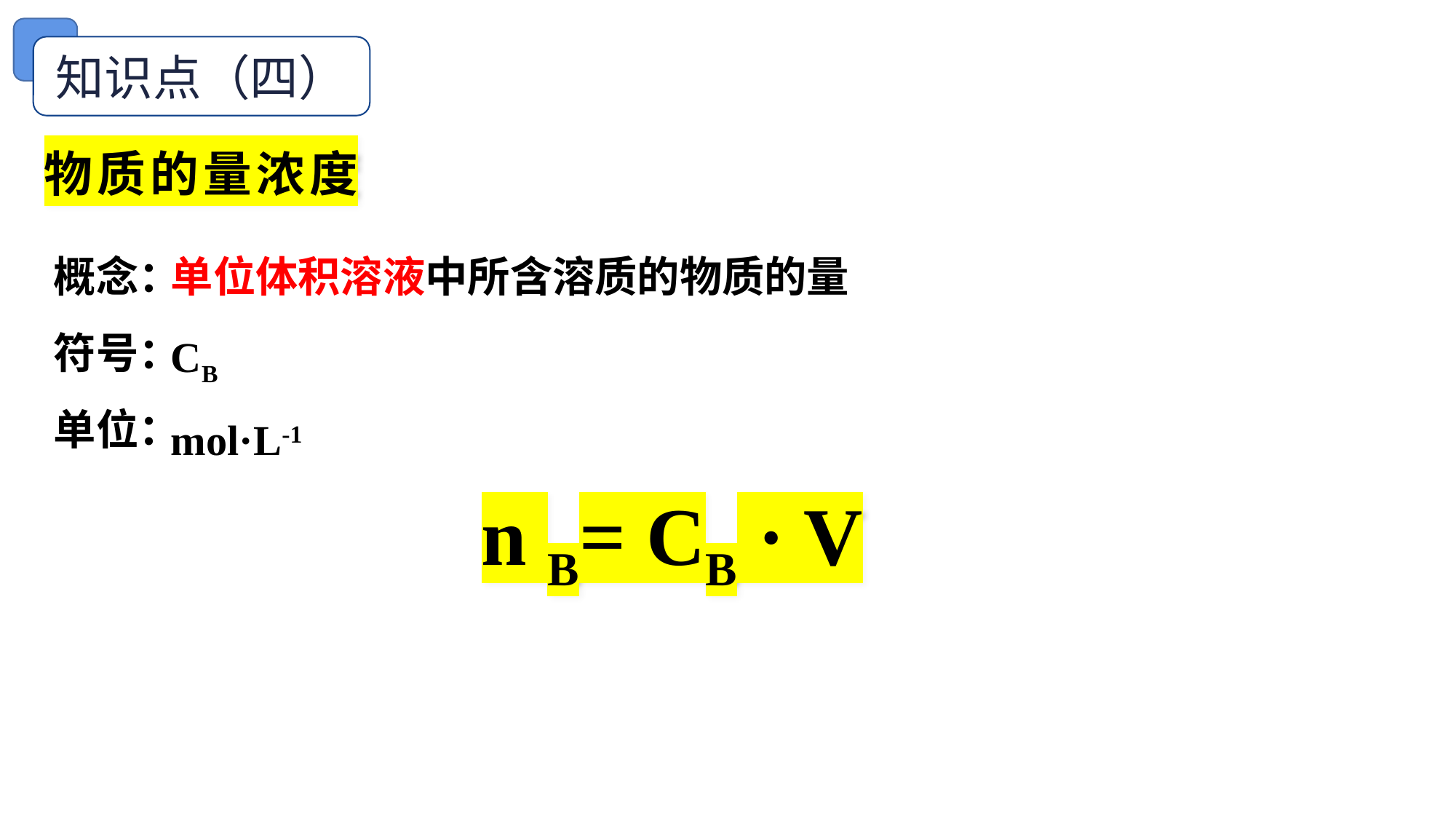

知识点（四）
物质的量浓度
概念：
符号：
单位：

单位体积溶液中所含溶质的物质的量
CB
mol·L-1

n B= CB · V